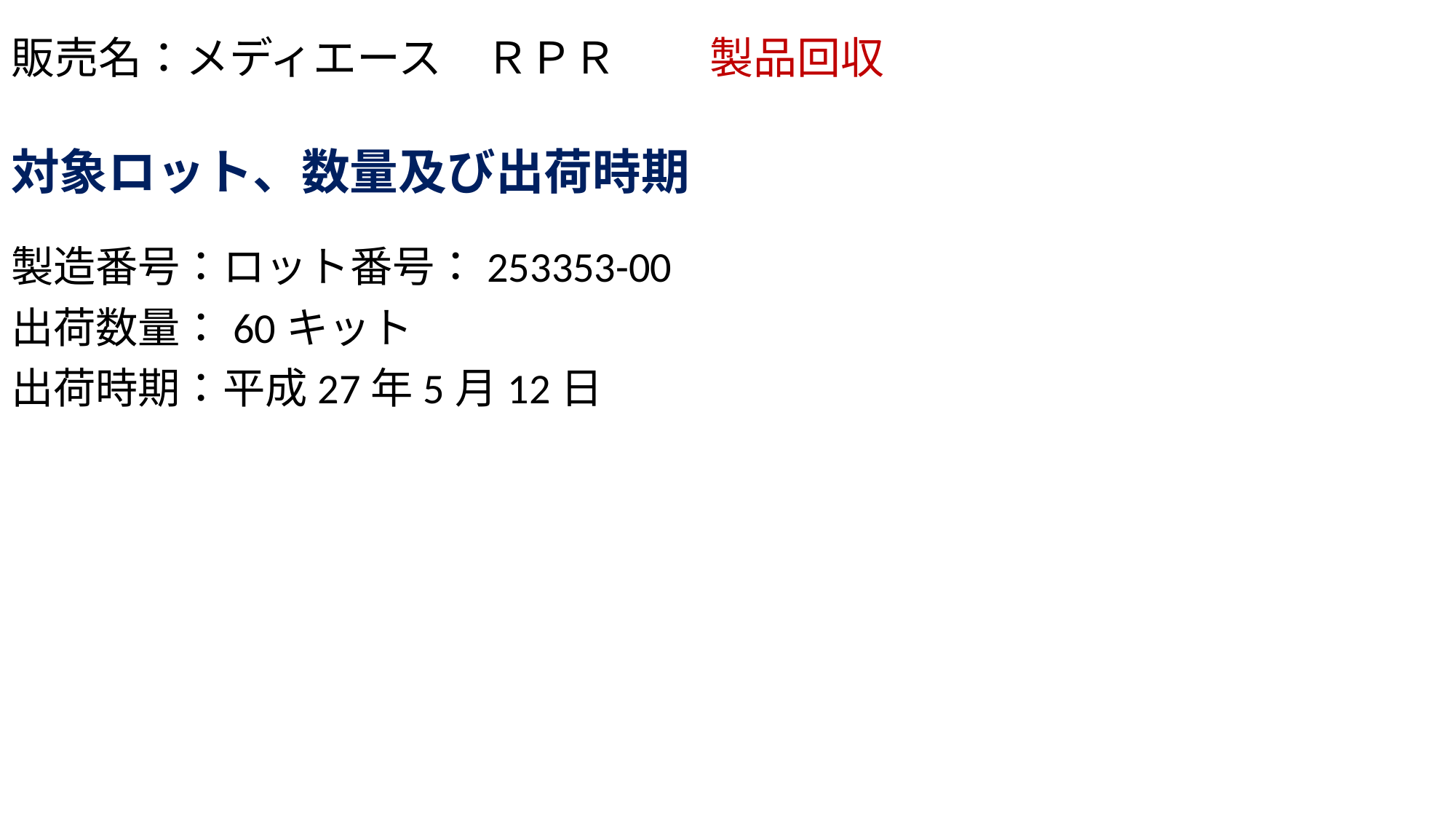

# 販売名：メディエース　ＲＰＲ　     製品回収
対象ロット、数量及び出荷時期

製造番号：ロット番号：253353-00
出荷数量：60キット
出荷時期：平成27年5月12日